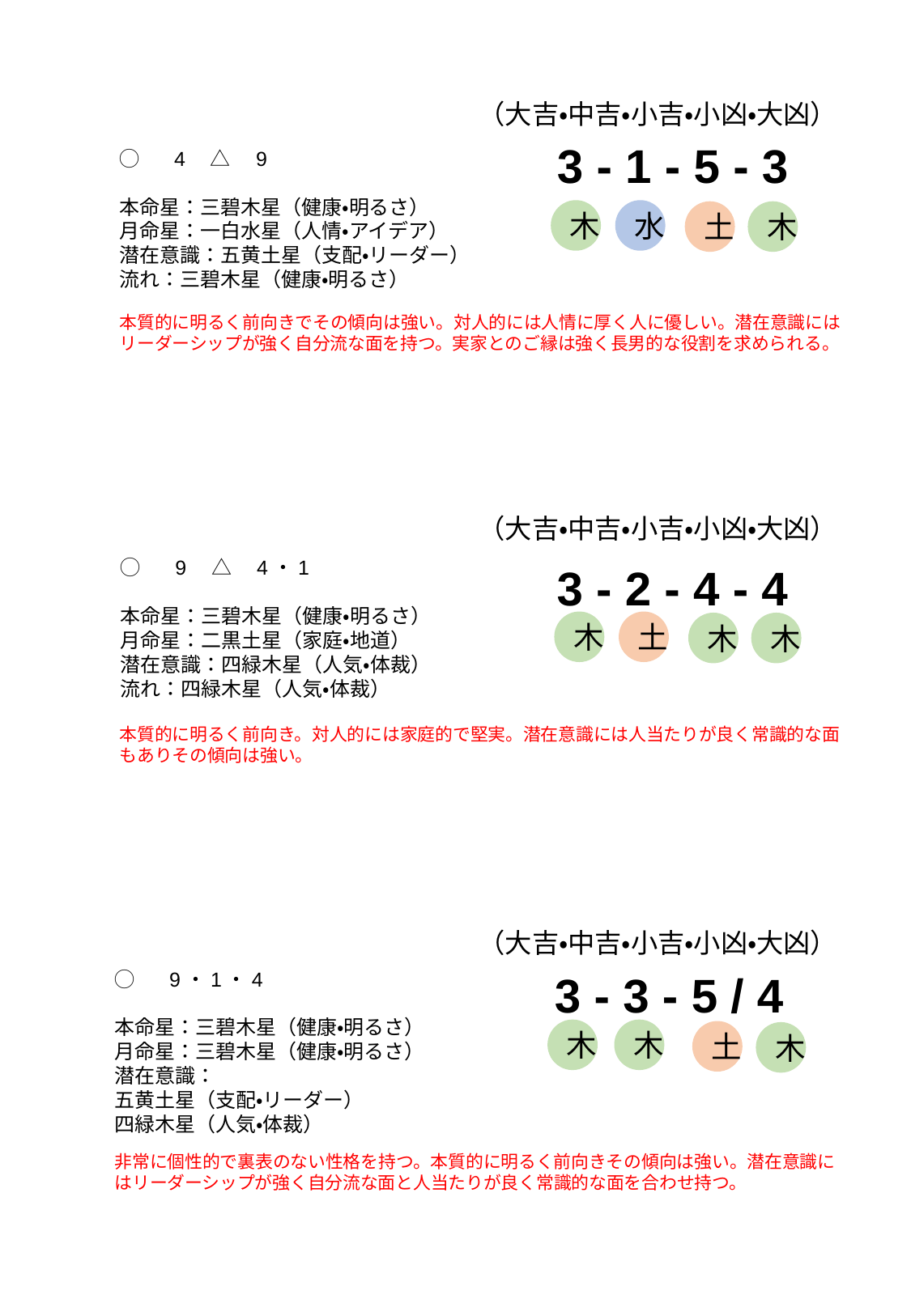

（大吉・中吉・小吉・小凶・大凶）
3 - 1 - 5 - 3
◯　 4　△　9

本命星：三碧木星（健康・明るさ）
月命星：一白水星（人情・アイデア）
潜在意識：五黄土星（支配・リーダー）
流れ：三碧木星（健康・明るさ）
木
水
土
木
本質的に明るく前向きでその傾向は強い。対人的には人情に厚く人に優しい。潜在意識にはリーダーシップが強く自分流な面を持つ。実家とのご縁は強く長男的な役割を求められる。
（大吉・中吉・小吉・小凶・大凶）
◯　 9　△　4・1

本命星：三碧木星（健康・明るさ）
月命星：二黒土星（家庭・地道）
潜在意識：四緑木星（人気・体裁）
流れ：四緑木星（人気・体裁）
3 - 2 - 4 - 4
木
土
木
木
本質的に明るく前向き。対人的には家庭的で堅実。潜在意識には人当たりが良く常識的な面もありその傾向は強い。
（大吉・中吉・小吉・小凶・大凶）
3 - 3 - 5 / 4
◯　 9・1・4

本命星：三碧木星（健康・明るさ）
月命星：三碧木星（健康・明るさ）
潜在意識：
五黄土星（支配・リーダー）
四緑木星（人気・体裁）
木
木
土
木
非常に個性的で裏表のない性格を持つ。本質的に明るく前向きその傾向は強い。潜在意識にはリーダーシップが強く自分流な面と人当たりが良く常識的な面を合わせ持つ。